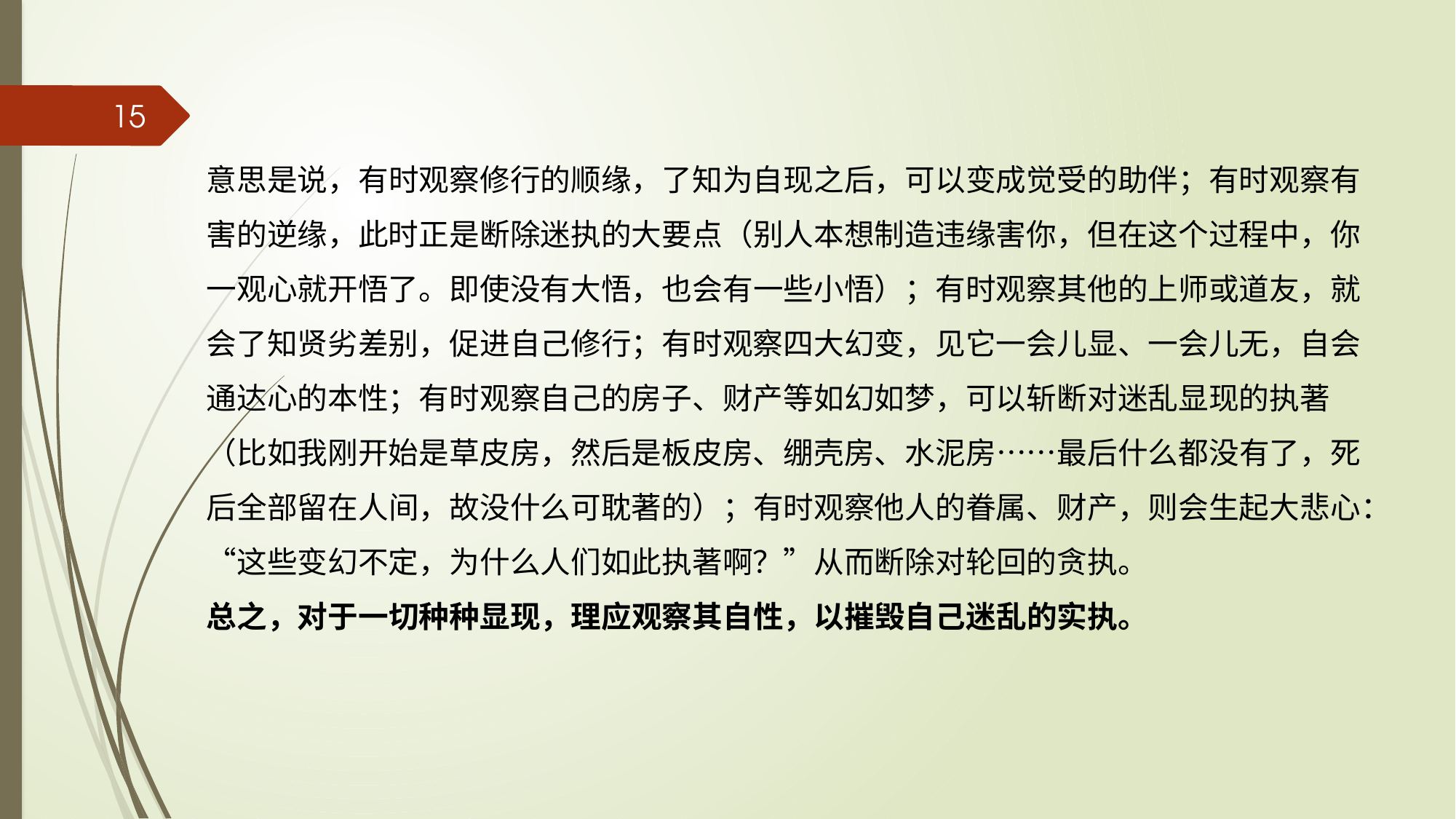

15
意思是说，有时观察修行的顺缘，了知为自现之后，可以变成觉受的助伴；有时观察有害的逆缘，此时正是断除迷执的大要点（别人本想制造违缘害你，但在这个过程中，你一观心就开悟了。即使没有大悟，也会有一些小悟）；有时观察其他的上师或道友，就会了知贤劣差别，促进自己修行；有时观察四大幻变，见它一会儿显、一会儿无，自会通达心的本性；有时观察自己的房子、财产等如幻如梦，可以斩断对迷乱显现的执著（比如我刚开始是草皮房，然后是板皮房、绷壳房、水泥房……最后什么都没有了，死后全部留在人间，故没什么可耽著的）；有时观察他人的眷属、财产，则会生起大悲心：“这些变幻不定，为什么人们如此执著啊？”从而断除对轮回的贪执。
总之，对于一切种种显现，理应观察其自性，以摧毁自己迷乱的实执。